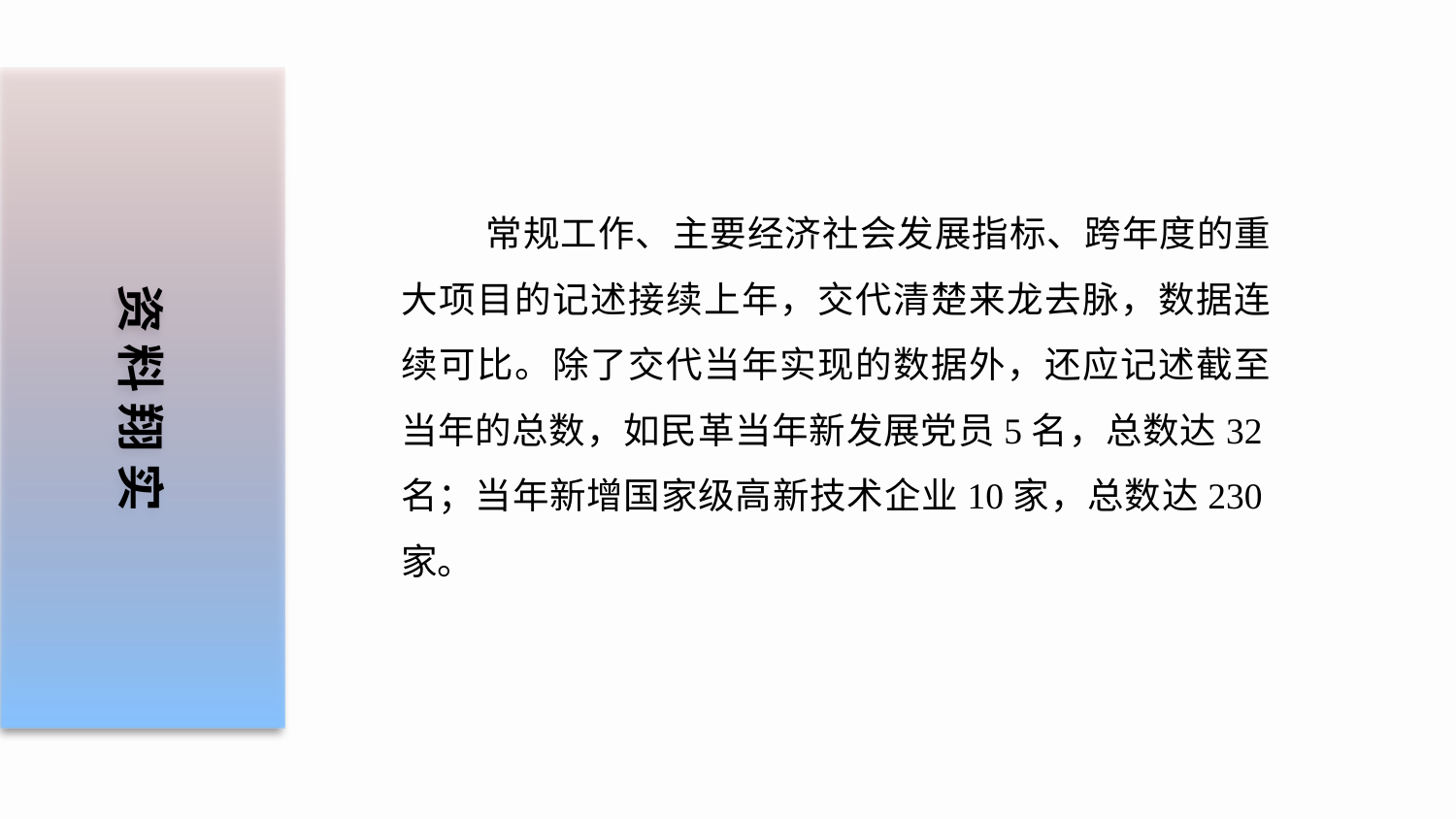

资 料 翔 实
   常规工作、主要经济社会发展指标、跨年度的重大项目的记述接续上年，交代清楚来龙去脉，数据连续可比。除了交代当年实现的数据外，还应记述截至当年的总数，如民革当年新发展党员5名，总数达32名；当年新增国家级高新技术企业10家，总数达230家。